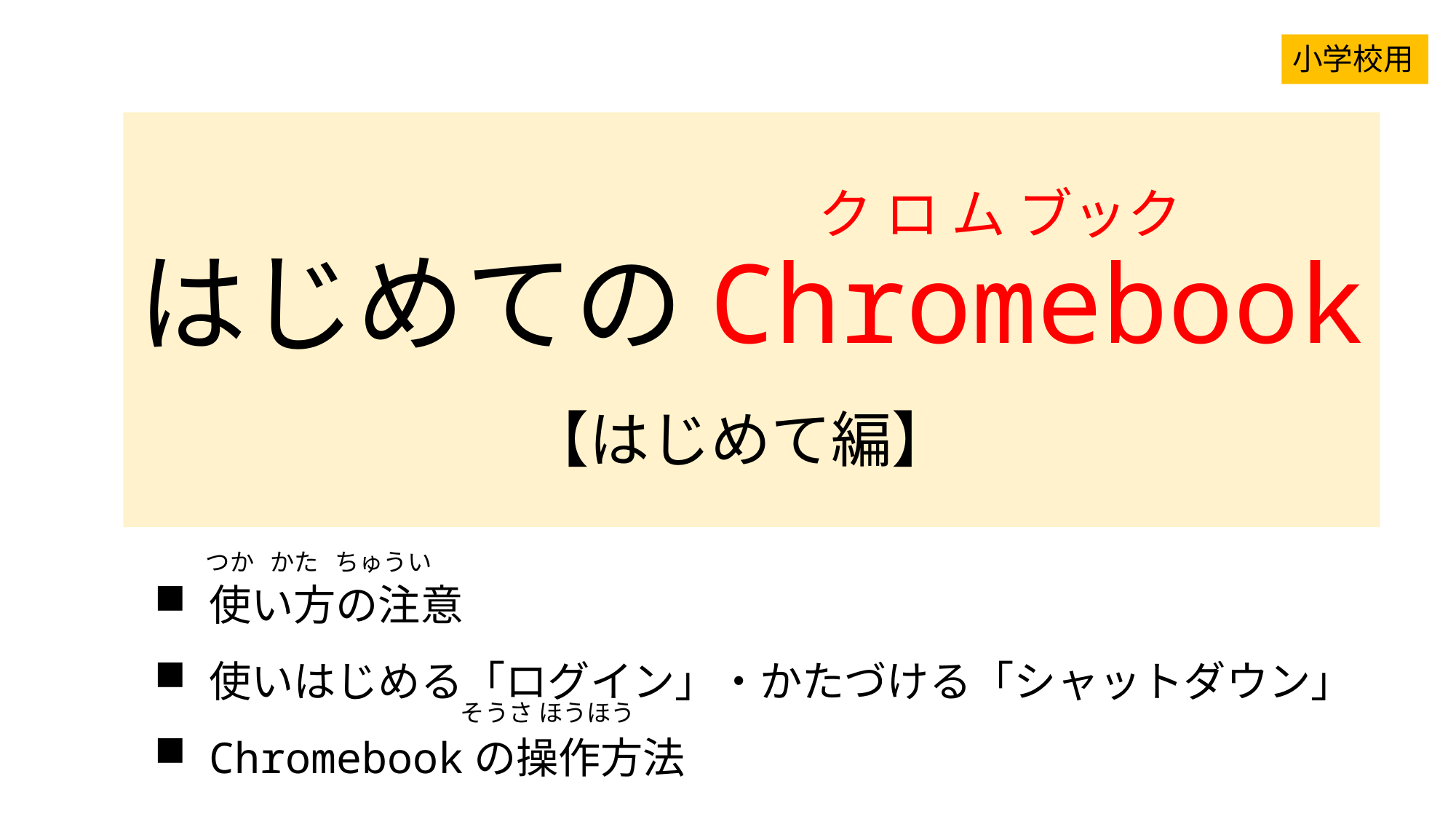

小学校用

はじめてのChromebook

ク ロ ム ブック
【はじめて編】
つか   かた   ちゅうい
使い方の注意
使いはじめる「ログイン」・かたづける「シャットダウン」
Chromebookの操作方法

そうさ ほうほう